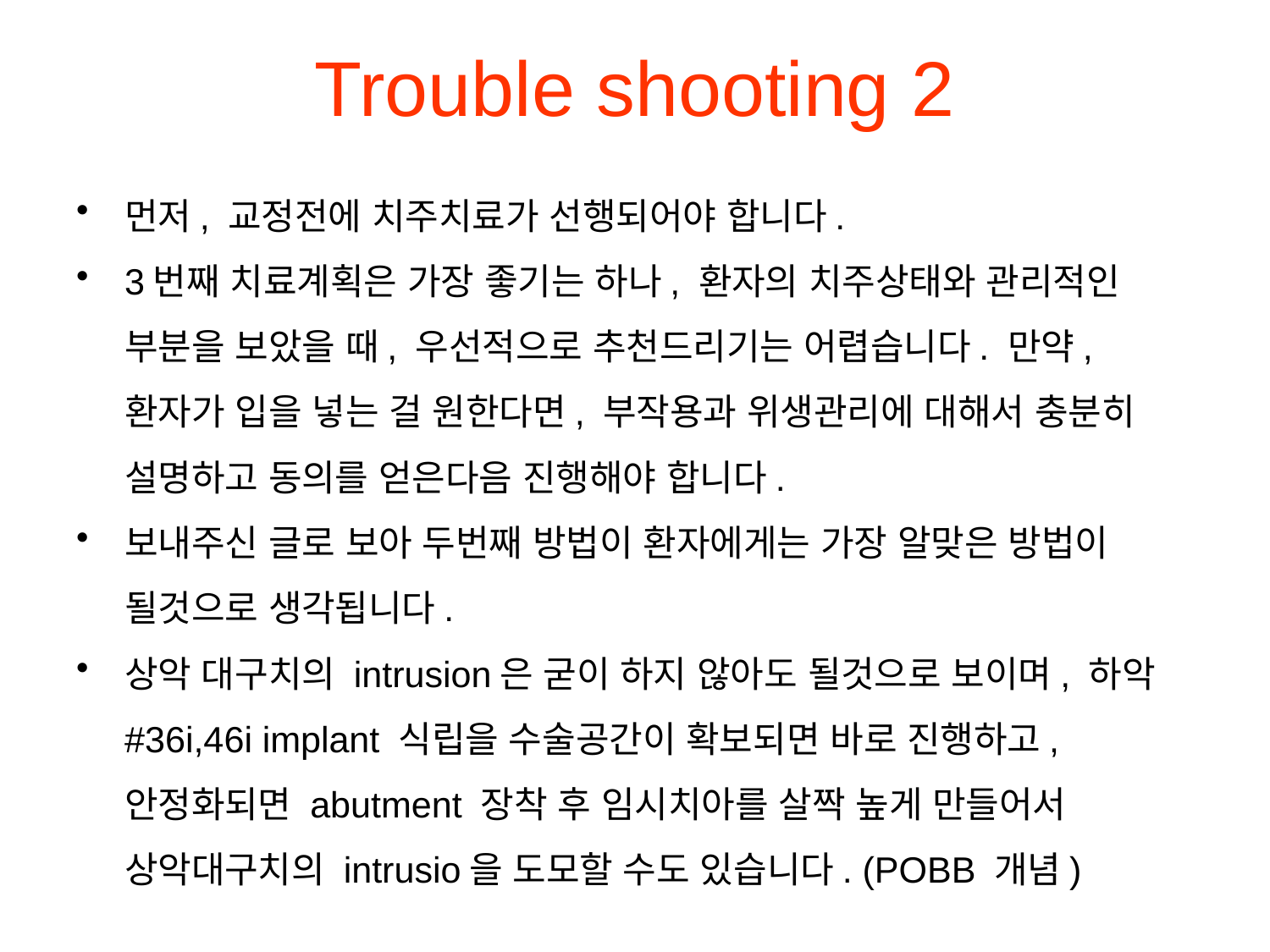

# Trouble shooting 2
먼저, 교정전에 치주치료가 선행되어야 합니다.
3번째 치료계획은 가장 좋기는 하나, 환자의 치주상태와 관리적인 부분을 보았을 때, 우선적으로 추천드리기는 어렵습니다. 만약, 환자가 입을 넣는 걸 원한다면, 부작용과 위생관리에 대해서 충분히 설명하고 동의를 얻은다음 진행해야 합니다.
보내주신 글로 보아 두번째 방법이 환자에게는 가장 알맞은 방법이 될것으로 생각됩니다.
상악 대구치의 intrusion은 굳이 하지 않아도 될것으로 보이며, 하악 #36i,46i implant 식립을 수술공간이 확보되면 바로 진행하고, 안정화되면 abutment 장착 후 임시치아를 살짝 높게 만들어서 상악대구치의 intrusio을 도모할 수도 있습니다. (POBB 개념)